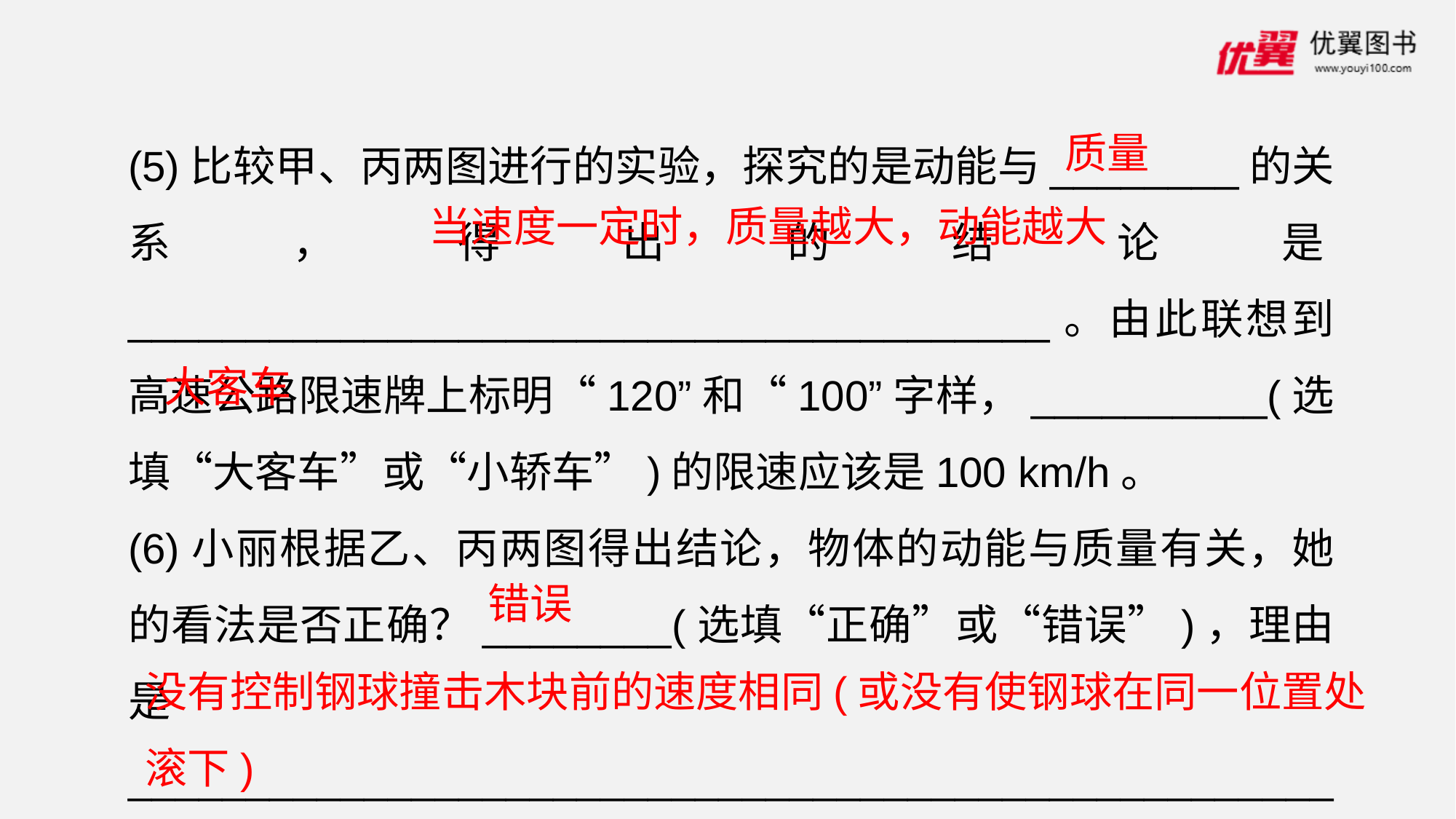

(5)比较甲、丙两图进行的实验，探究的是动能与________的关系，得出的结论是_______________________________________。由此联想到高速公路限速牌上标明“120”和“100”字样，__________(选填“大客车”或“小轿车”)的限速应该是100 km/h。
(6)小丽根据乙、丙两图得出结论，物体的动能与质量有关，她的看法是否正确？________(选填“正确”或“错误”)，理由是__________________________________________________________________________。
质量
当速度一定时，质量越大，动能越大
大客车
错误
没有控制钢球撞击木块前的速度相同(或没有使钢球在同一位置处滚下)